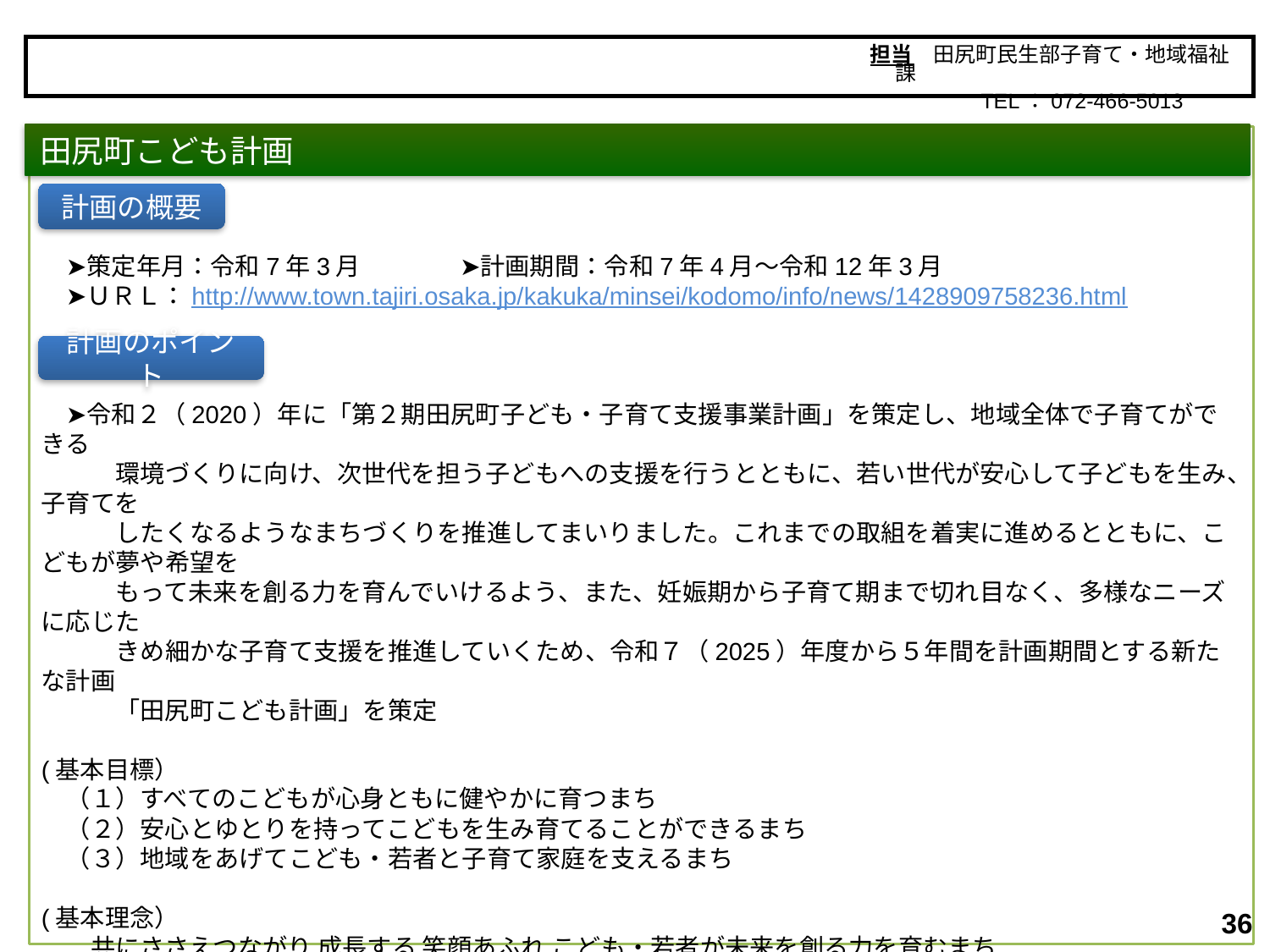

担当　田尻町民生部子育て・地域福祉課
　　　　　TEL：072-466-5013

田尻町
田尻町こども計画

　➤策定年月：令和7年3月　　　　➤計画期間：令和7年4月～令和12年3月
　➤ＵＲＬ：http://www.town.tajiri.osaka.jp/kakuka/minsei/kodomo/info/news/1428909758236.html

　➤令和２（2020）年に「第２期田尻町子ども・子育て支援事業計画」を策定し、地域全体で子育てができる
　　　環境づくりに向け、次世代を担う子どもへの支援を行うとともに、若い世代が安心して子どもを生み、子育てを
　　　したくなるようなまちづくりを推進してまいりました。これまでの取組を着実に進めるとともに、こどもが夢や希望を
　　　もって未来を創る力を育んでいけるよう、また、妊娠期から子育て期まで切れ目なく、多様なニーズに応じた
　　　きめ細かな子育て支援を推進していくため、令和７（2025）年度から５年間を計画期間とする新たな計画
　　　「田尻町こども計画」を策定

(基本目標）
　（１）すべてのこどもが心身ともに健やかに育つまち
　（２）安心とゆとりを持ってこどもを生み育てることができるまち
　（３）地域をあげてこども・若者と子育て家庭を支えるまち

(基本理念）
　　共にささえつながり 成長する 笑顔あふれ こども・若者が未来を創る力を育むまち
　　すべてのこどもがふれあいと心豊かなこども時代を過ごし、その先、地域とともに
　　いきいきと健やかに育ち、学び、成長し、未来を創造できるようなまち
〇スクールソーシャルワーカーやスクールカウンセラー、コミュニティソーシャルワーカー、教育委員会部局、福祉部局等
　　 の連携を促進し課題を有する子どもたちを早期発見し、支援につなげる体制を強化していきます。

計画の概要
計画のポイント
36